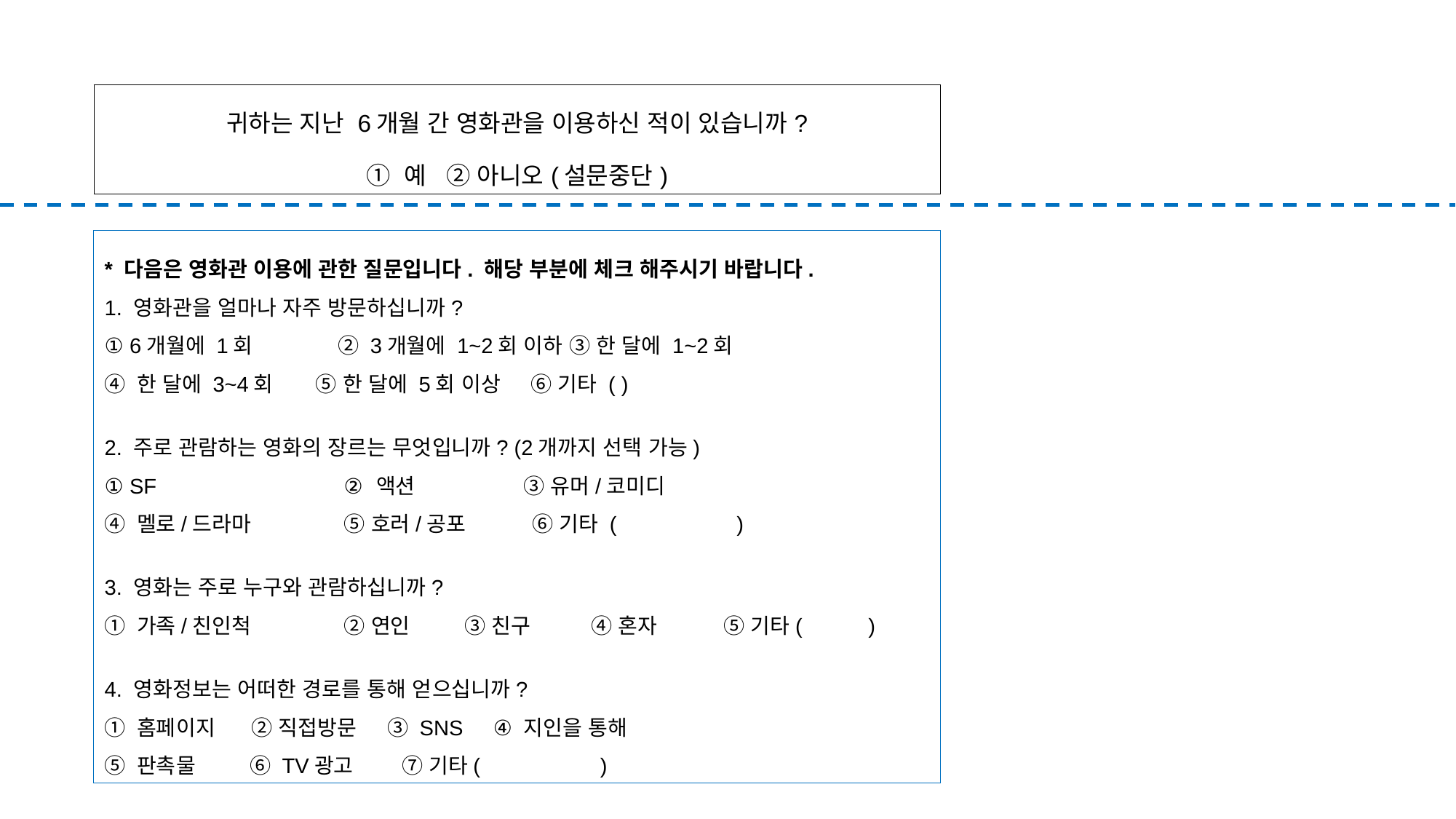

| 귀하는 지난 6개월 간 영화관을 이용하신 적이 있습니까? ① 예 ② 아니오(설문중단) |
| --- |
* 다음은 영화관 이용에 관한 질문입니다. 해당 부분에 체크 해주시기 바랍니다.
1. 영화관을 얼마나 자주 방문하십니까?
① 6개월에 1회	② 3개월에 1~2회 이하 ③ 한 달에 1~2회
④ 한 달에 3~4회       ⑤ 한 달에 5회 이상     ⑥ 기타 ( )

2. 주로 관람하는 영화의 장르는 무엇입니까? (2개까지 선택 가능)
① SF	 	 ② 액션                  ③ 유머/코미디
④ 멜로/드라마	 ⑤ 호러/공포           ⑥ 기타 (                    )

3. 영화는 주로 누구와 관람하십니까?
① 가족/친인척	 ② 연인         ③ 친구          ④ 혼자           ⑤ 기타(           )

4. 영화정보는 어떠한 경로를 통해 얻으십니까?
① 홈페이지      ② 직접방문     ③ SNS     ④ 지인을 통해
⑤ 판촉물         ⑥ TV광고        ⑦ 기타(                    )